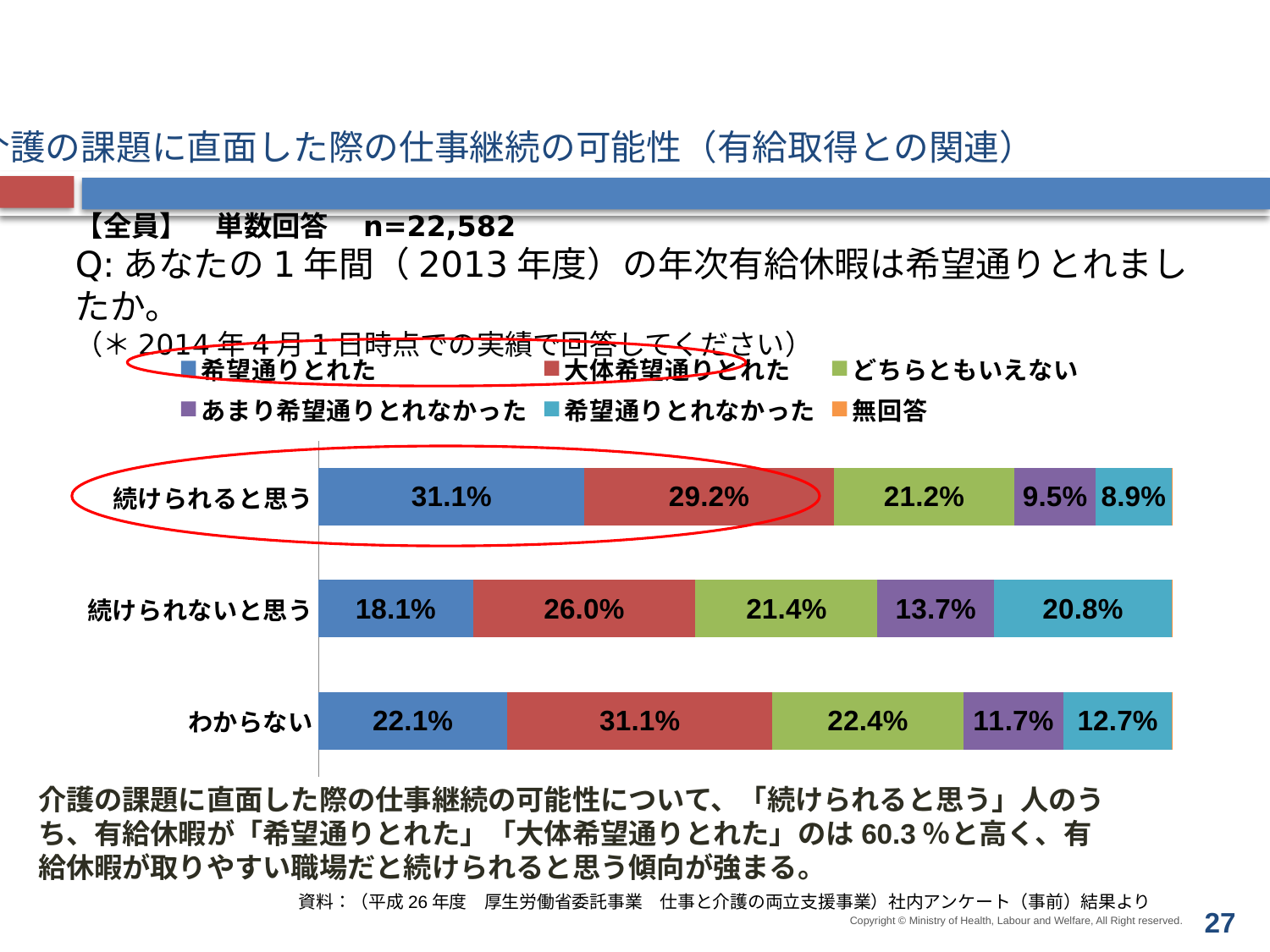

# 介護の課題に直面した際の仕事継続の可能性（有給取得との関連）
【全員】　単数回答　n=22,582
Q:あなたの1年間（2013年度）の年次有給休暇は希望通りとれましたか。
（＊2014年4月1日時点での実績で回答してください）

### Chart

| Category | 希望通りとれた | 大体希望通りとれた | どちらともいえない | あまり希望通りとれなかった | 希望通りとれなかった | 無回答 |
|---|---|---|---|---|---|---|
| わからない | 0.22081930415263812 | 0.3108866442199801 | 0.22362514029180697 | 0.11728395061728412 | 0.1266835016835008 | 0.0007014590347923688 |
| 続けられないと思う | 0.18073100892706823 | 0.260400875863232 | 0.2135758800741115 | 0.13660097692437237 | 0.20784908202796154 | 0.0008421761832575374 |
| 続けられると思う | 0.31144465290806866 | 0.29187885285446513 | 0.2120075046904321 | 0.09461270436880193 | 0.08925221120343069 | 0.0008040739748056822 |

介護の課題に直面した際の仕事継続の可能性について、「続けられると思う」人のうち、有給休暇が「希望通りとれた」「大体希望通りとれた」のは60.3％と高く、有給休暇が取りやすい職場だと続けられると思う傾向が強まる。
資料：（平成26年度　厚生労働省委託事業　仕事と介護の両立支援事業）社内アンケート（事前）結果より
27